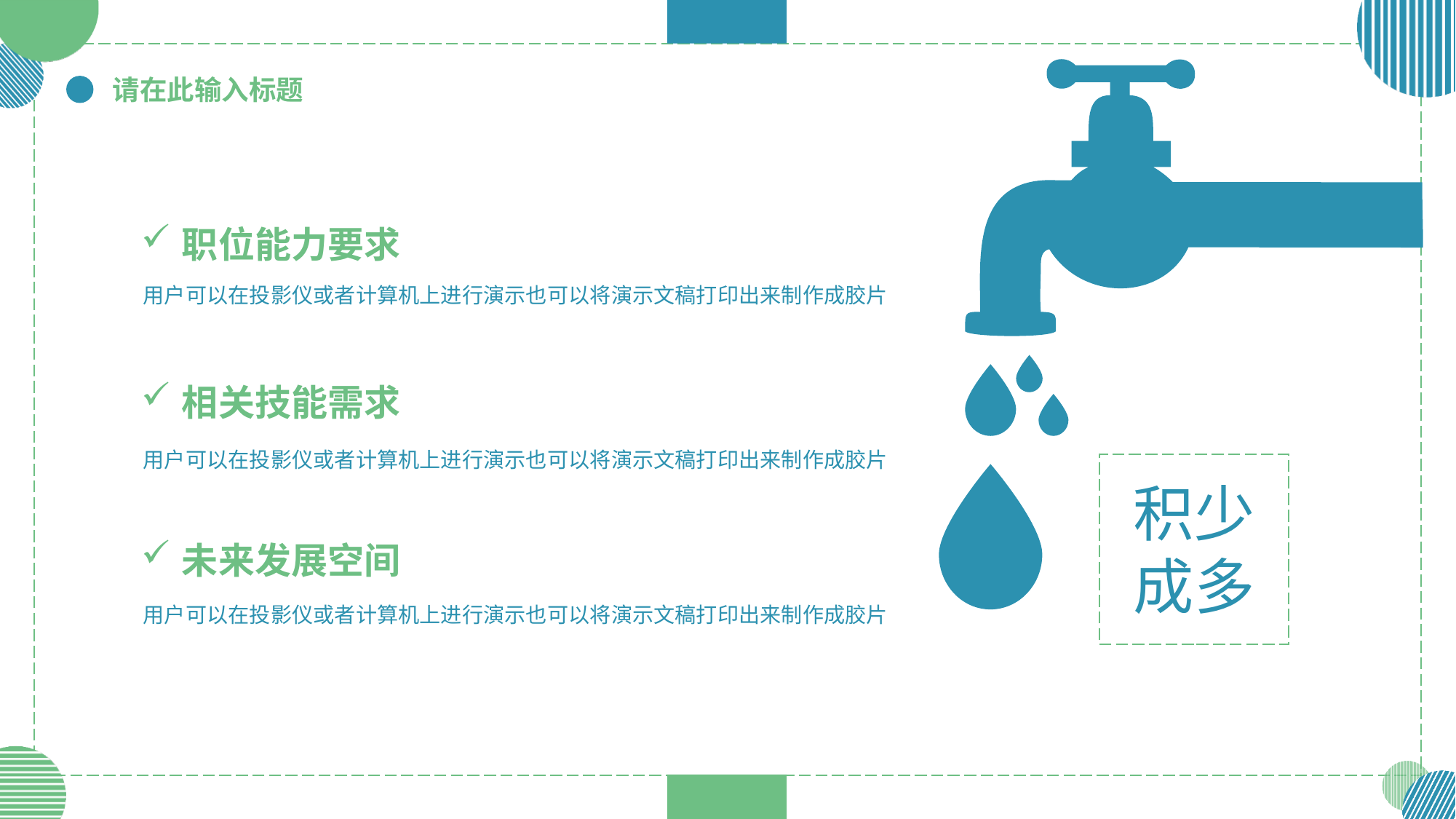

职位能力要求
用户可以在投影仪或者计算机上进行演示也可以将演示文稿打印出来制作成胶片

相关技能需求

用户可以在投影仪或者计算机上进行演示也可以将演示文稿打印出来制作成胶片

积少
成多

未来发展空间
用户可以在投影仪或者计算机上进行演示也可以将演示文稿打印出来制作成胶片